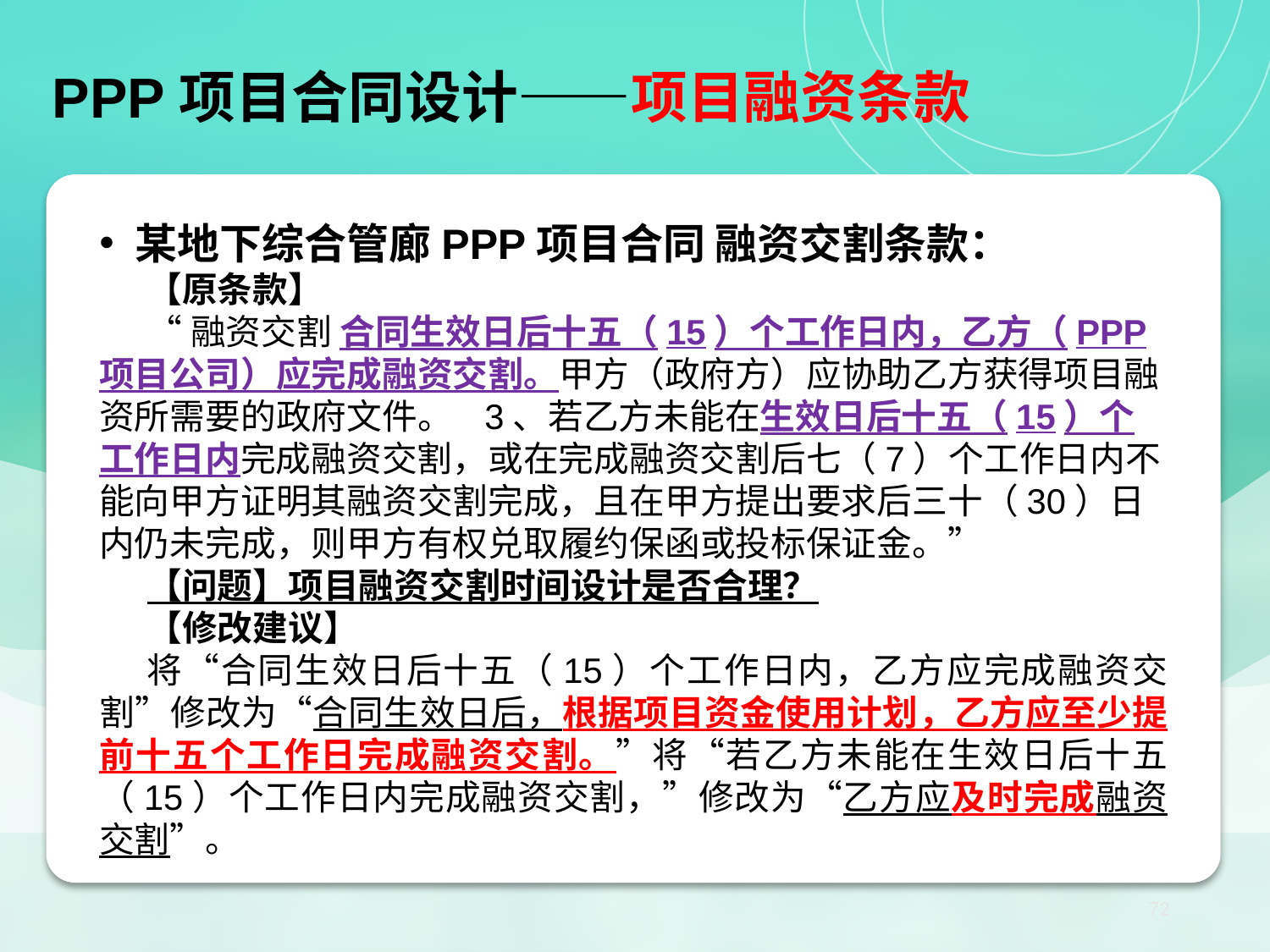

PPP项目合同设计——项目融资条款
【小结】PPP项目核心法律关系：项目合同
某地下综合管廊PPP项目合同 融资交割条款：
【原条款】
“融资交割 合同生效日后十五（15）个工作日内，乙方（PPP项目公司）应完成融资交割。甲方（政府方）应协助乙方获得项目融资所需要的政府文件。   3、若乙方未能在生效日后十五（15）个工作日内完成融资交割，或在完成融资交割后七（7）个工作日内不能向甲方证明其融资交割完成，且在甲方提出要求后三十（30）日内仍未完成，则甲方有权兑取履约保函或投标保证金。”
【问题】项目融资交割时间设计是否合理？
【修改建议】
将“合同生效日后十五（15）个工作日内，乙方应完成融资交割”修改为“合同生效日后，根据项目资金使用计划，乙方应至少提前十五个工作日完成融资交割。”将“若乙方未能在生效日后十五（15）个工作日内完成融资交割，”修改为“乙方应及时完成融资交割”。

72